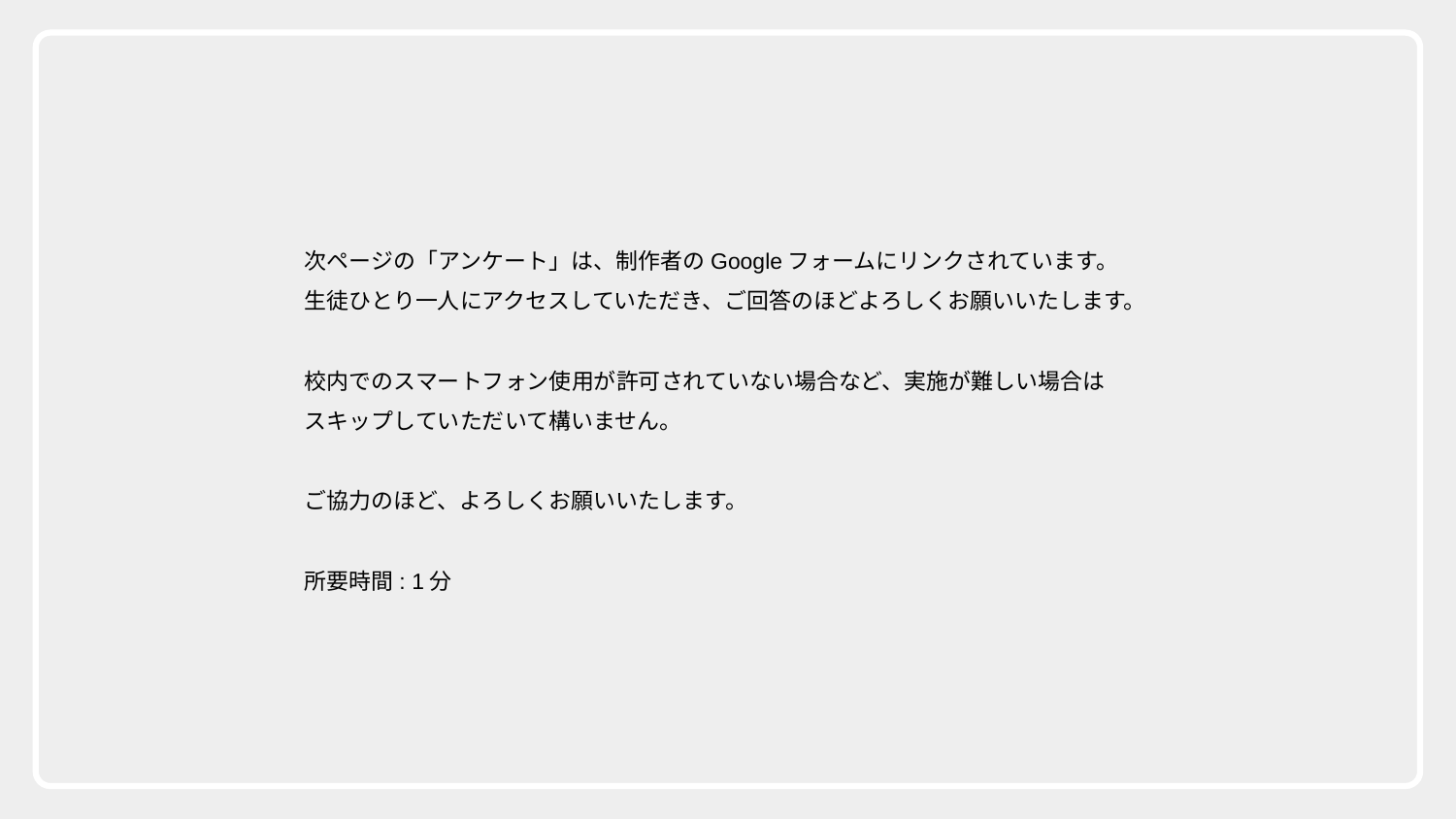

次ページの「アンケート」は、制作者のGoogleフォームにリンクされています。
生徒ひとり一人にアクセスしていただき、ご回答のほどよろしくお願いいたします。

校内でのスマートフォン使用が許可されていない場合など、実施が難しい場合は
スキップしていただいて構いません。

ご協力のほど、よろしくお願いいたします。

所要時間: 1分